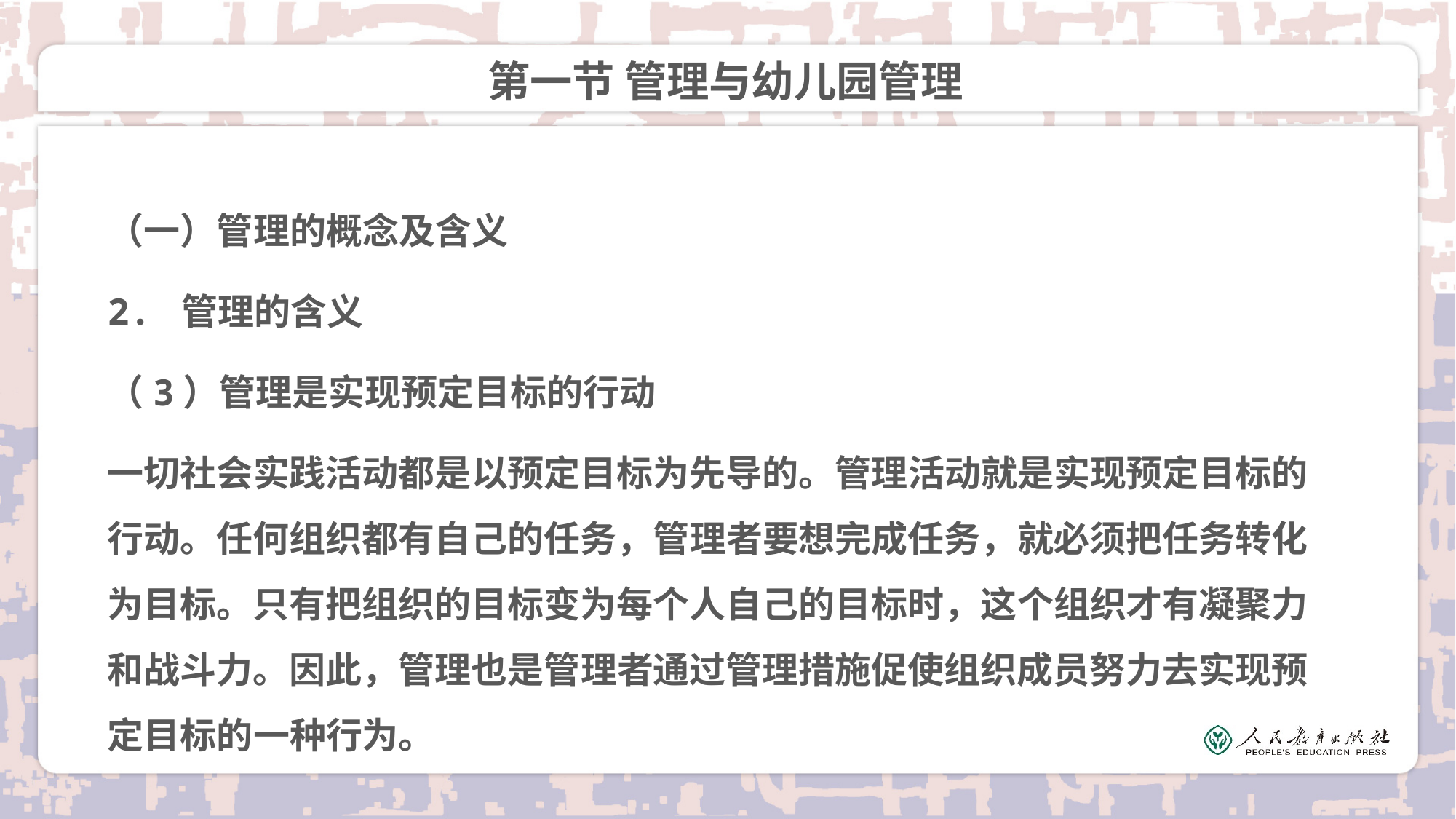

# 第一节 管理与幼儿园管理
（一）管理的概念及含义
2. 管理的含义
（3）管理是实现预定目标的行动
一切社会实践活动都是以预定目标为先导的。管理活动就是实现预定目标的行动。任何组织都有自己的任务，管理者要想完成任务，就必须把任务转化为目标。只有把组织的目标变为每个人自己的目标时，这个组织才有凝聚力和战斗力。因此，管理也是管理者通过管理措施促使组织成员努力去实现预定目标的一种行为。